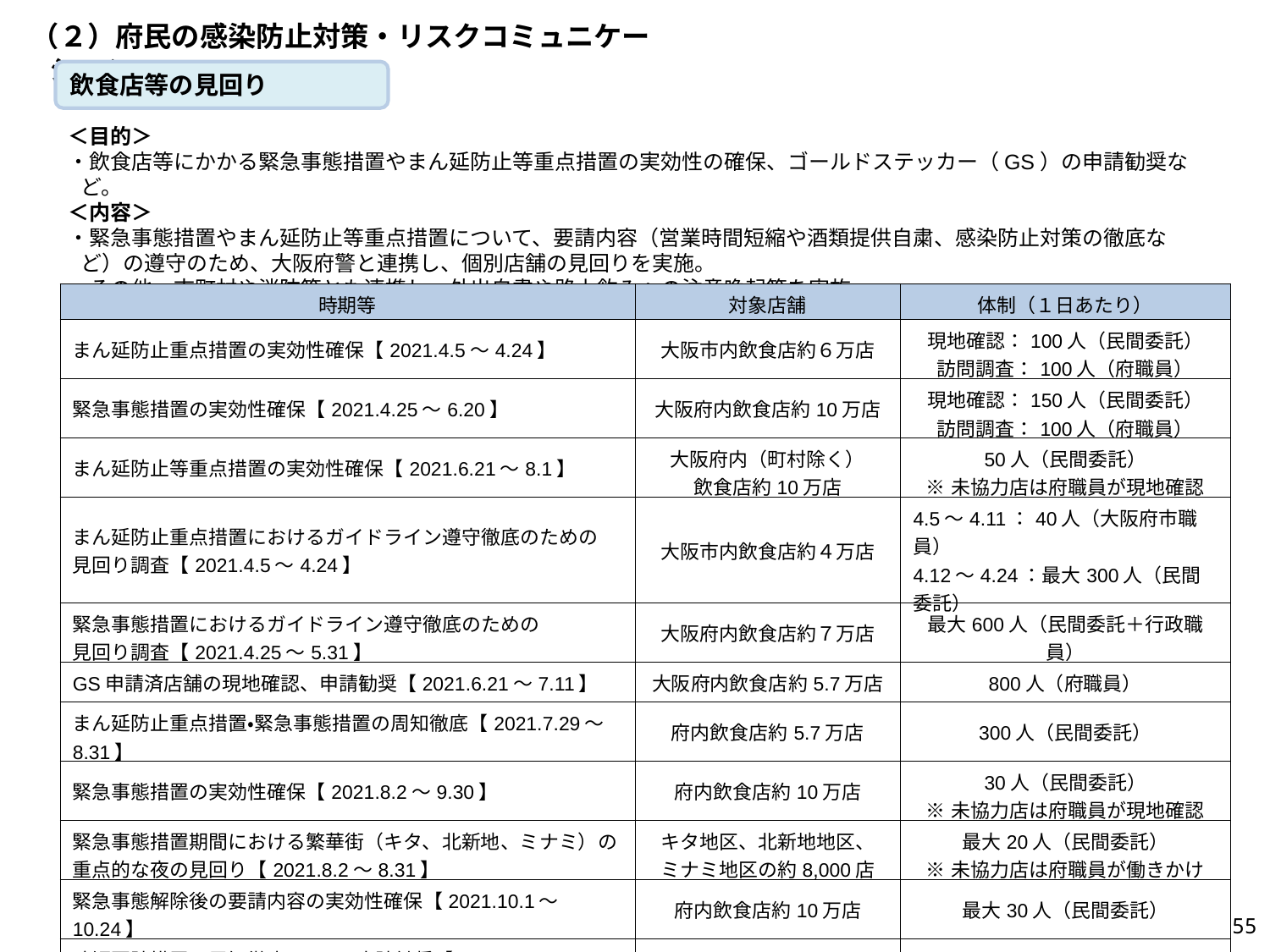

（２）府民の感染防止対策・リスクコミュニケーション
飲食店等の見回り
＜目的＞
・飲食店等にかかる緊急事態措置やまん延防止等重点措置の実効性の確保、ゴールドステッカー（GS）の申請勧奨など。
＜内容＞
・緊急事態措置やまん延防止等重点措置について、要請内容（営業時間短縮や酒類提供自粛、感染防止対策の徹底など）の遵守のため、大阪府警と連携し、個別店舗の見回りを実施。
・その他、市町村や消防等とも連携し、外出自粛や路上飲みへの注意喚起等を実施。
| 時期等 | 対象店舗 | 体制（１日あたり） |
| --- | --- | --- |
| まん延防止重点措置の実効性確保【2021.4.5～4.24】 | 大阪市内飲食店約６万店 | 現地確認：100人（民間委託） 訪問調査：100人（府職員） |
| 緊急事態措置の実効性確保【2021.4.25～6.20】 | 大阪府内飲食店約10万店 | 現地確認：150人（民間委託） 訪問調査：100人（府職員） |
| まん延防止等重点措置の実効性確保【2021.6.21～8.1】 | 大阪府内（町村除く） 飲食店約10万店 | 50人（民間委託） ※未協力店は府職員が現地確認 |
| まん延防止重点措置におけるガイドライン遵守徹底のための 見回り調査【2021.4.5～4.24】 | 大阪市内飲食店約４万店 | 4.5～4.11：40人（大阪府市職員） 4.12～4.24：最大300人（民間委託） |
| 緊急事態措置におけるガイドライン遵守徹底のための 見回り調査【2021.4.25～5.31】 | 大阪府内飲食店約７万店 | 最大600人（民間委託＋行政職員） |
| GS申請済店舗の現地確認、申請勧奨【2021.6.21～7.11】 | 大阪府内飲食店約5.7万店 | 800人（府職員） |
| まん延防止重点措置・緊急事態措置の周知徹底【2021.7.29～8.31】 | 府内飲食店約5.7万店 | 300人（民間委託） |
| 緊急事態措置の実効性確保【2021.8.2～9.30】 | 府内飲食店約10万店 | 30人（民間委託） ※未協力店は府職員が現地確認 |
| 緊急事態措置期間における繁華街（キタ、北新地、ミナミ）の重点的な夜の見回り【2021.8.2～8.31】 | キタ地区、北新地地区、 ミナミ地区の約8,000店 | 最大20人（民間委託） ※未協力店は府職員が働きかけ |
| 緊急事態解除後の要請内容の実効性確保【2021.10.1～10.24】 | 府内飲食店約10万店 | 最大30人（民間委託） |
| 時短要請措置の周知徹底、GSの申請勧奨【2021.10.1～10.24】 | GS非認証店約２万店 | 最大100人（民間委託） |
| 感染防止対策の徹底、GSの申請勧奨【2022.1.27～2.20】 | GS非認証店約1.5万店 | 最大240人（民間委託） |
55